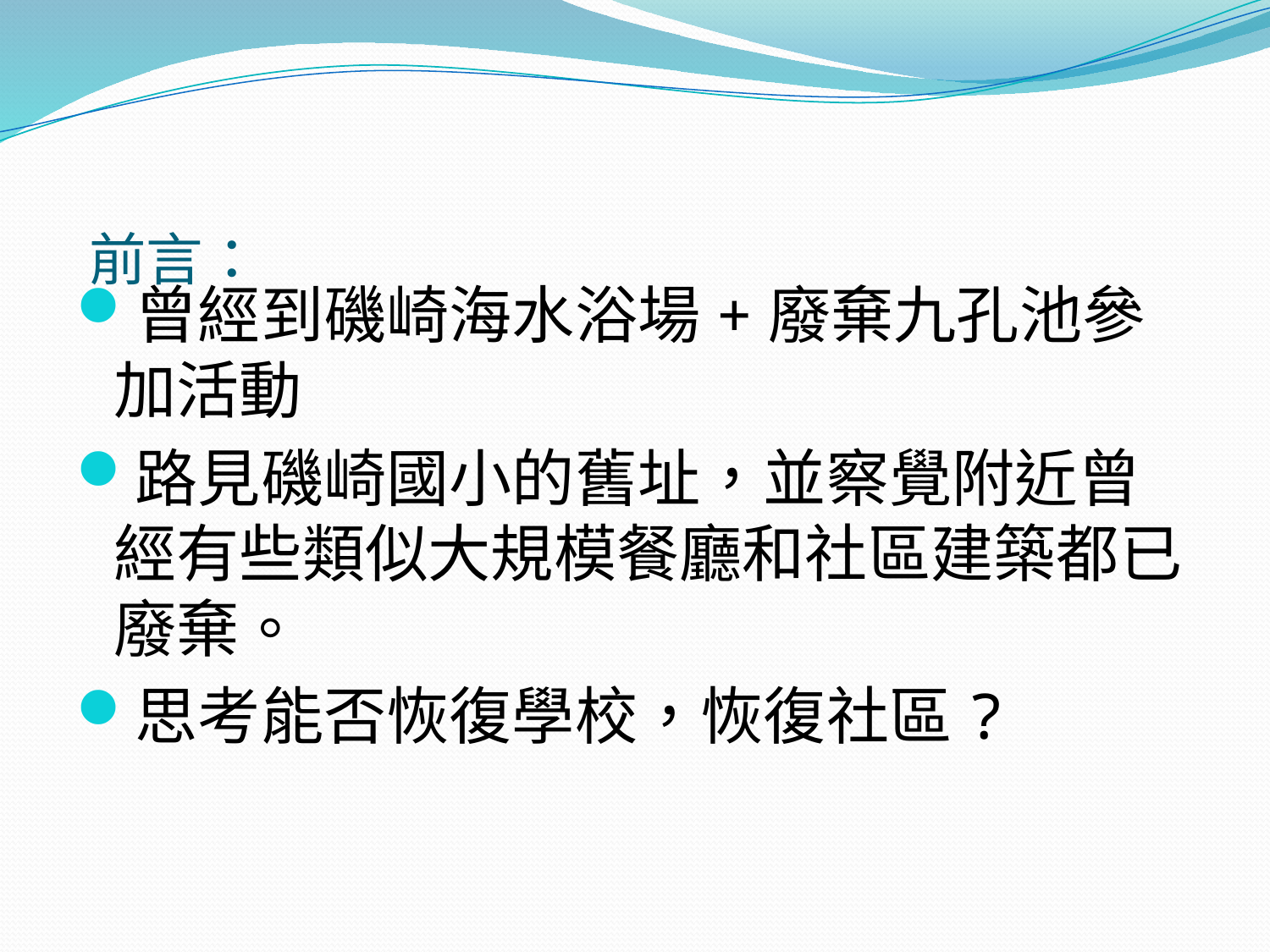

# 前言：
曾經到磯崎海水浴場+廢棄九孔池參加活動
路見磯崎國小的舊址，並察覺附近曾經有些類似大規模餐廳和社區建築都已廢棄。
思考能否恢復學校，恢復社區?